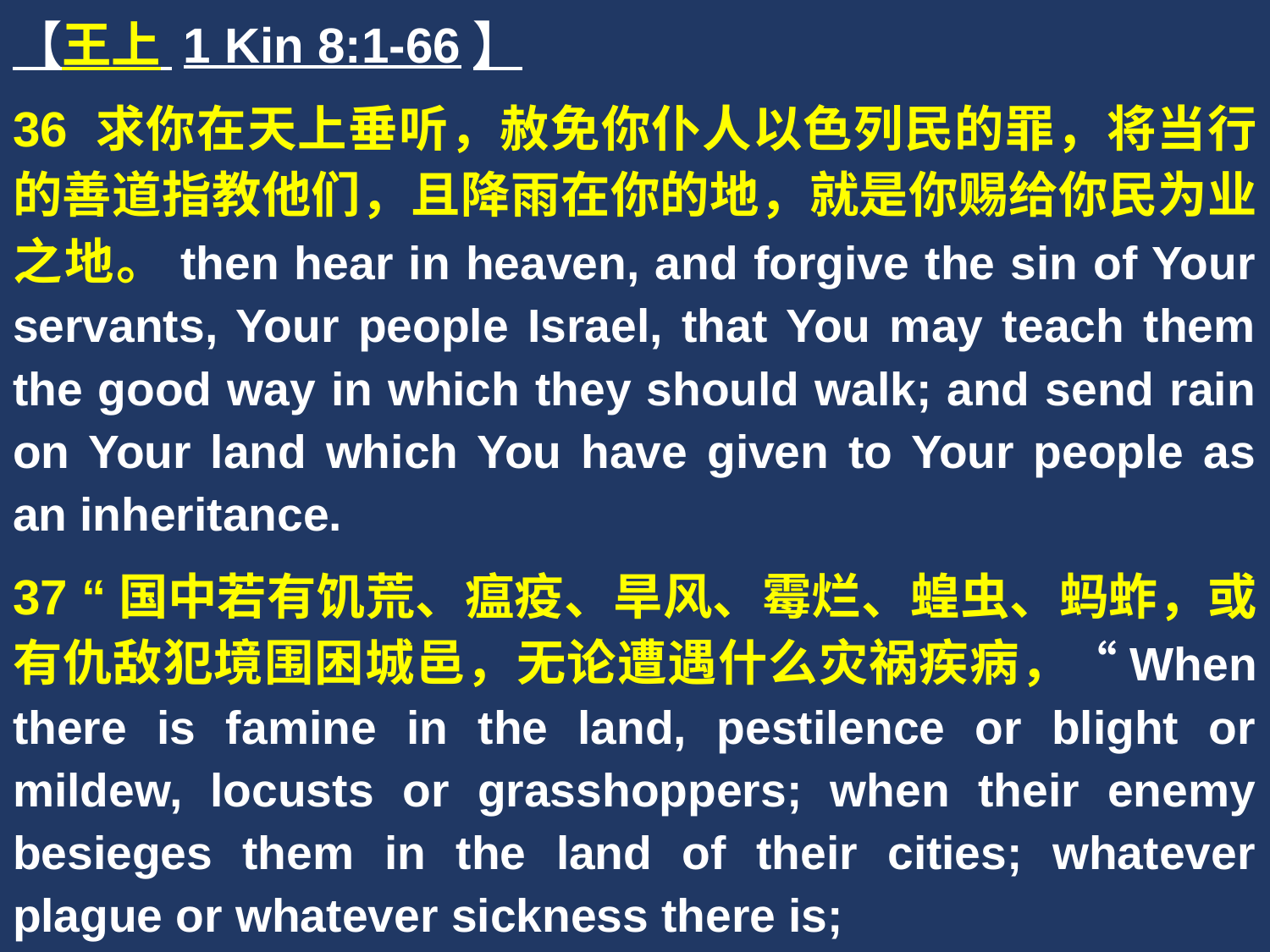

【王上 1 Kin 8:1-66】
36 求你在天上垂听，赦免你仆人以色列民的罪，将当行的善道指教他们，且降雨在你的地，就是你赐给你民为业之地。then hear in heaven, and forgive the sin of Your servants, Your people Israel, that You may teach them the good way in which they should walk; and send rain on Your land which You have given to Your people as an inheritance.
37 “国中若有饥荒、瘟疫、旱风、霉烂、蝗虫、蚂蚱，或有仇敌犯境围困城邑，无论遭遇什么灾祸疾病，“When there is famine in the land, pestilence or blight or mildew, locusts or grasshoppers; when their enemy besieges them in the land of their cities; whatever plague or whatever sickness there is;